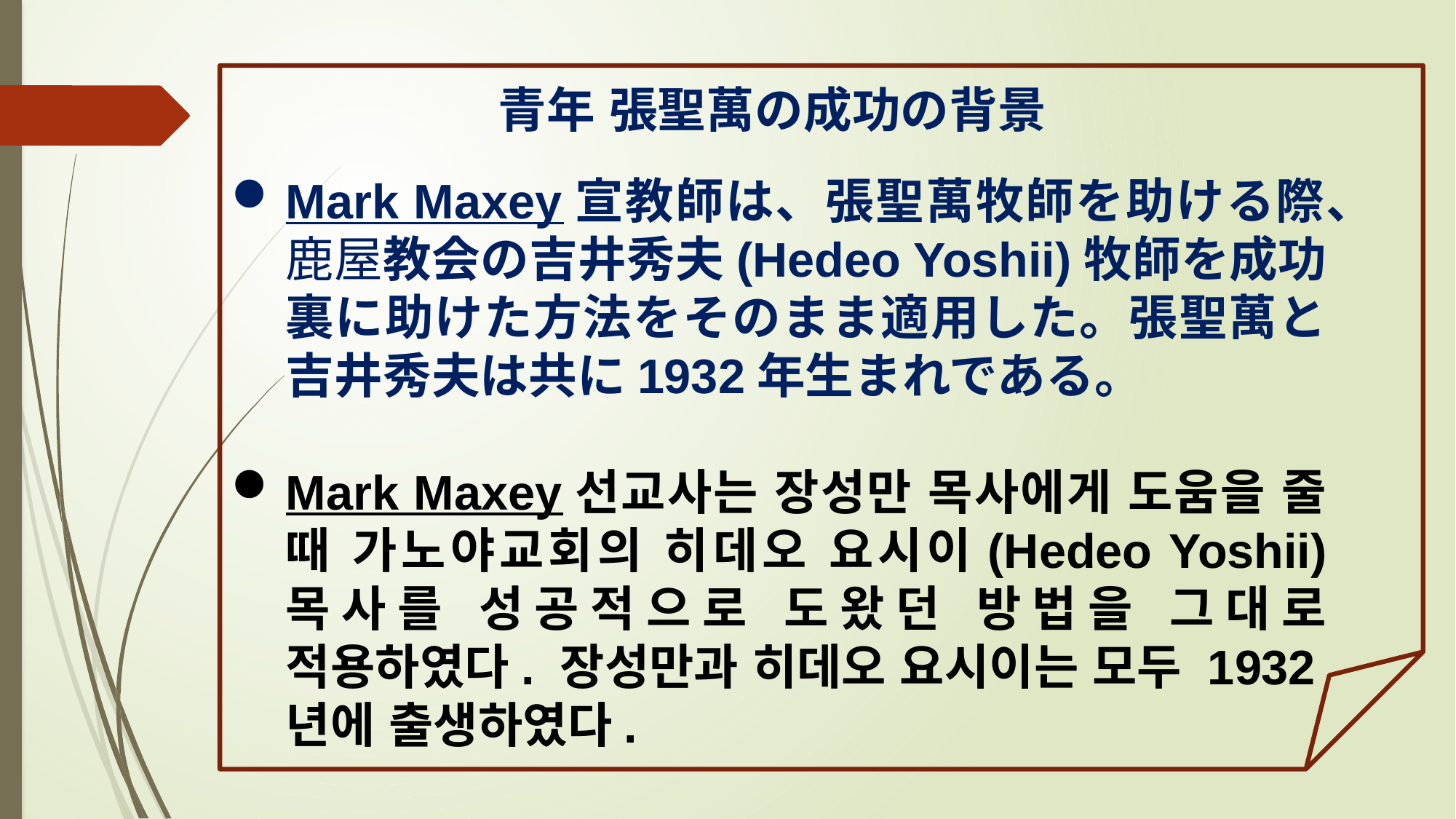

青年 張聖萬の成功の背景

Mark Maxey宣教師は、張聖萬牧師を助ける際、鹿屋教会の吉井秀夫(Hedeo Yoshii)牧師を成功裏に助けた方法をそのまま適用した。張聖萬と吉井秀夫は共に1932年生まれである。

Mark Maxey선교사는 장성만 목사에게 도움을 줄 때 가노야교회의 히데오 요시이(Hedeo Yoshii) 목사를 성공적으로 도왔던 방법을 그대로 적용하였다. 장성만과 히데오 요시이는 모두 1932년에 출생하였다.